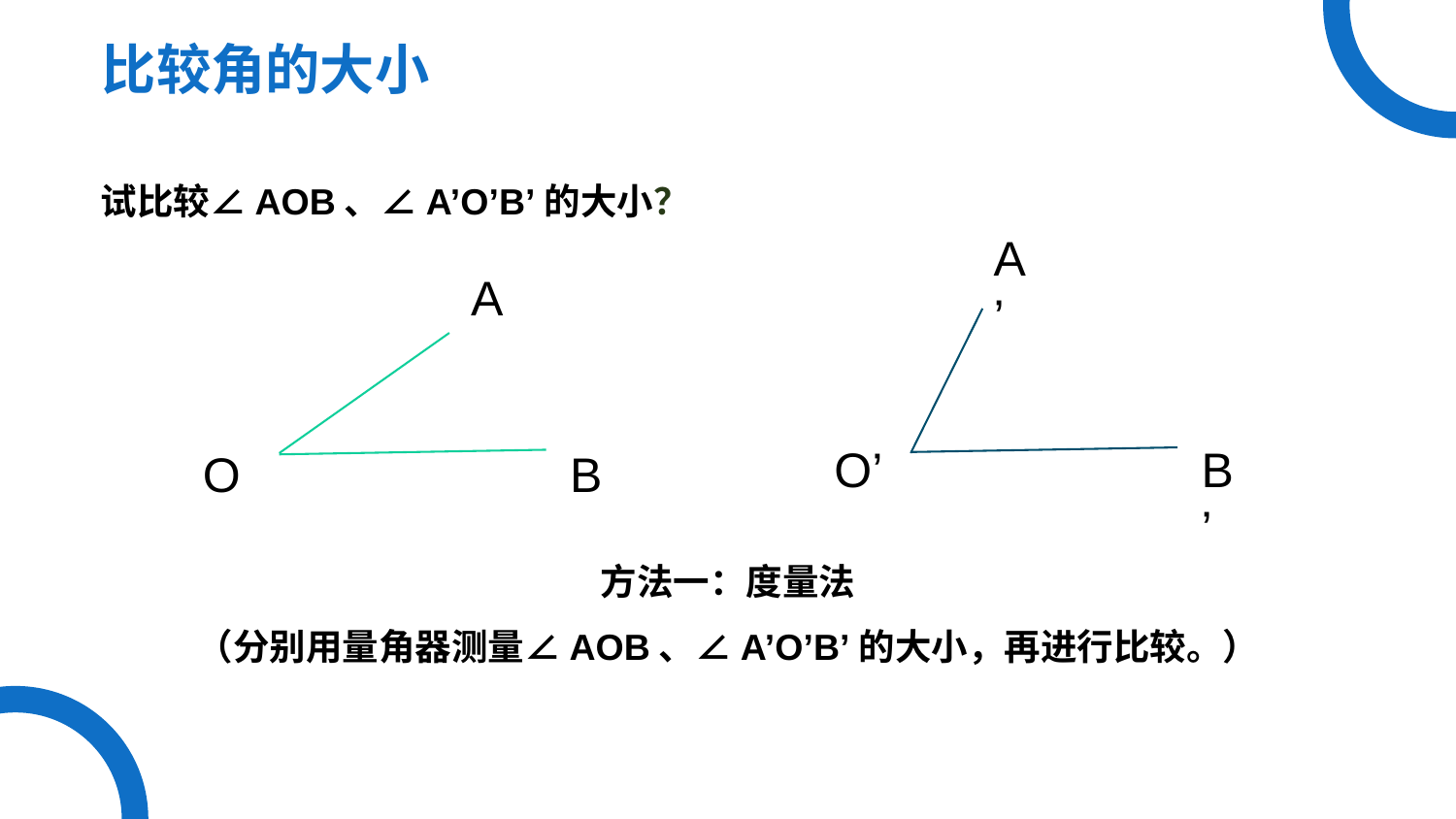

比较角的大小
试比较∠AOB、∠A’O’B’的大小？
A’
A
O’
B’
O
B
方法一：度量法
（分别用量角器测量∠AOB、∠A’O’B’的大小，再进行比较。）